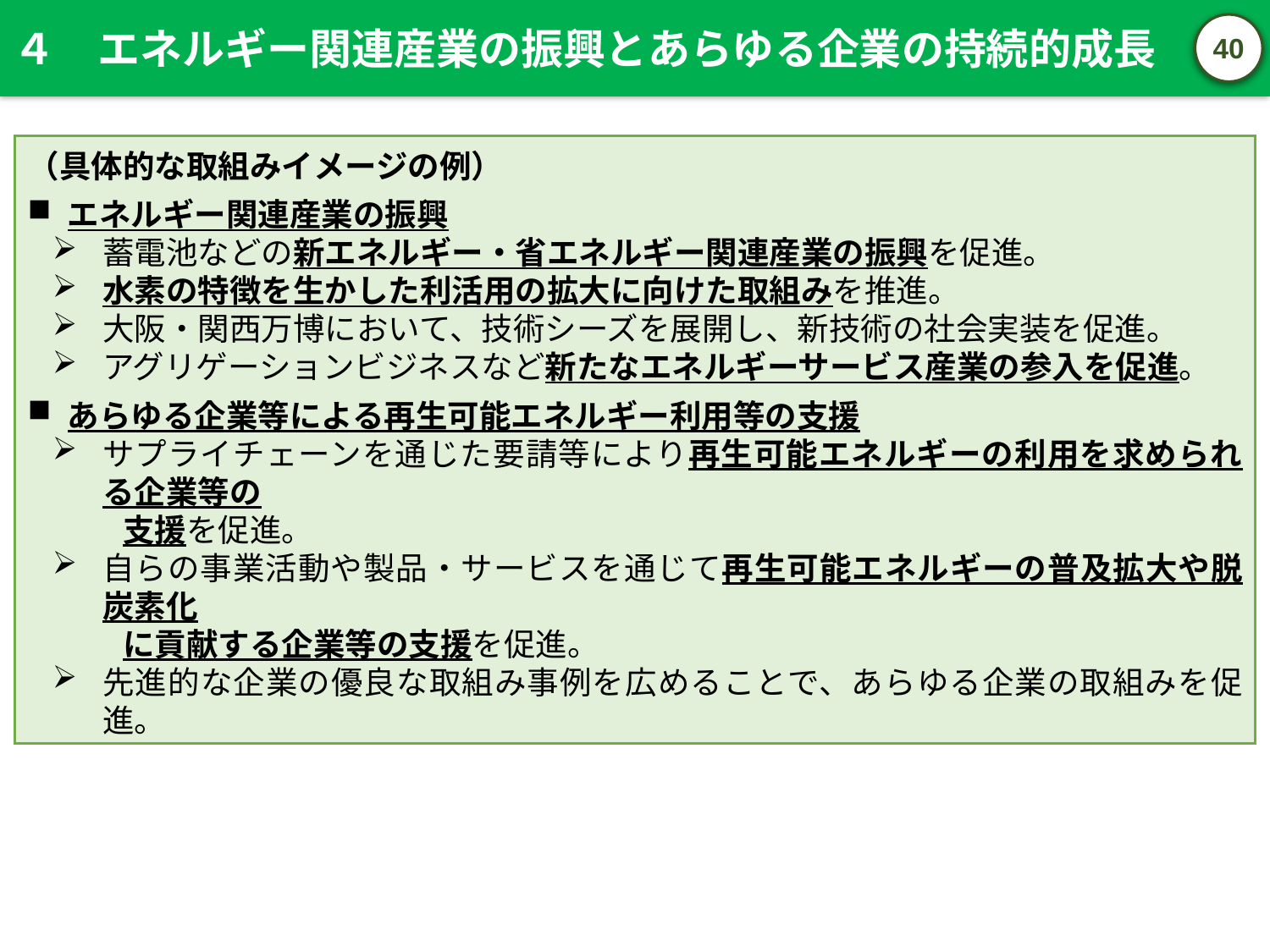

４　エネルギー関連産業の振興とあらゆる企業の持続的成長
40
（具体的な取組みイメージの例）
エネルギー関連産業の振興
蓄電池などの新エネルギー・省エネルギー関連産業の振興を促進。
水素の特徴を生かした利活用の拡大に向けた取組みを推進。
大阪・関西万博において、技術シーズを展開し、新技術の社会実装を促進。
アグリゲーションビジネスなど新たなエネルギーサービス産業の参入を促進。
あらゆる企業等による再生可能エネルギー利用等の支援
サプライチェーンを通じた要請等により再生可能エネルギーの利用を求められる企業等の
　　 支援を促進。
自らの事業活動や製品・サービスを通じて再生可能エネルギーの普及拡大や脱炭素化
　　 に貢献する企業等の支援を促進。
先進的な企業の優良な取組み事例を広めることで、あらゆる企業の取組みを促進。